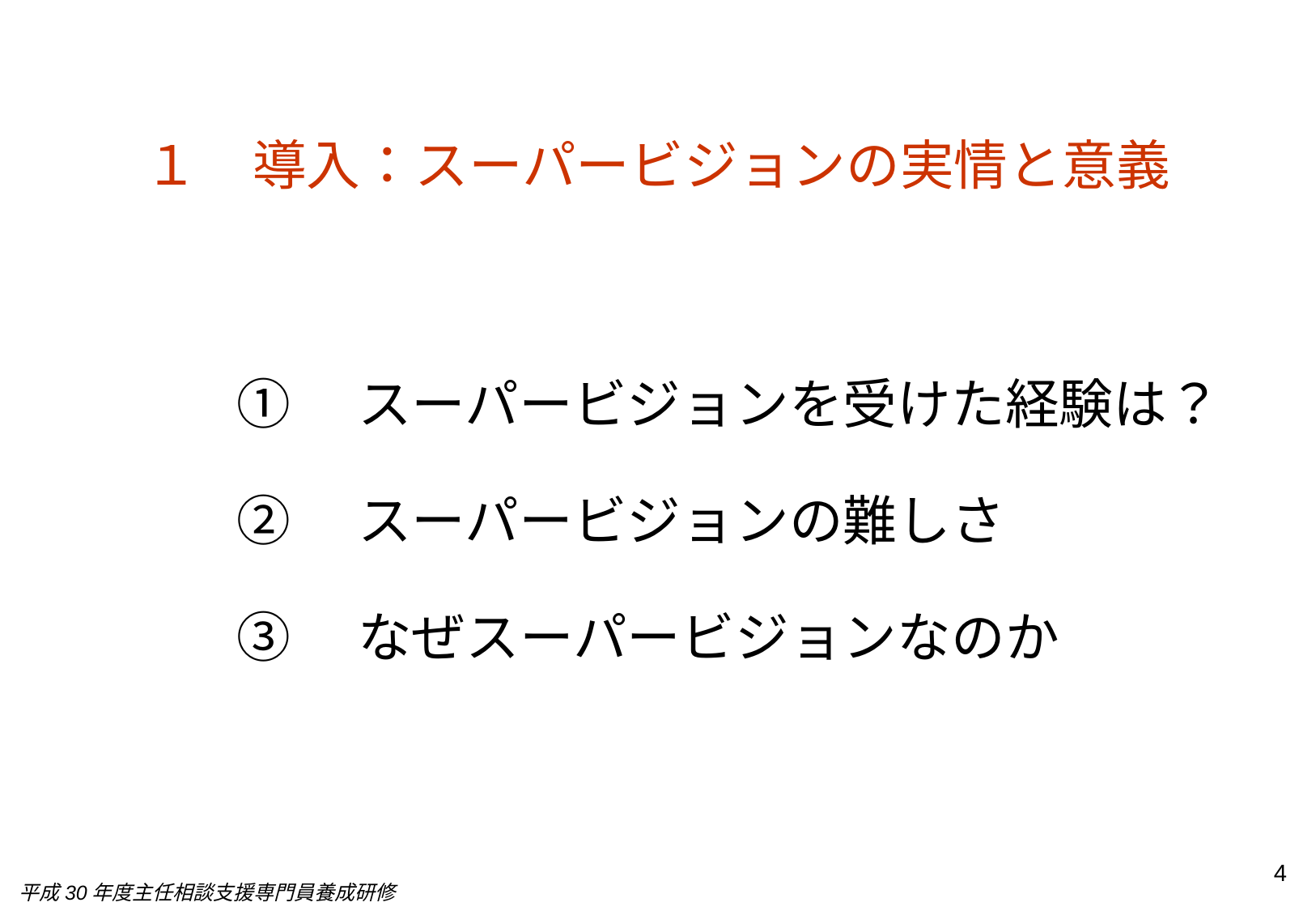

１　導入：スーパービジョンの実情と意義
①　スーパービジョンを受けた経験は？
②　スーパービジョンの難しさ
③　なぜスーパービジョンなのか
4
平成30年度主任相談支援専門員養成研修